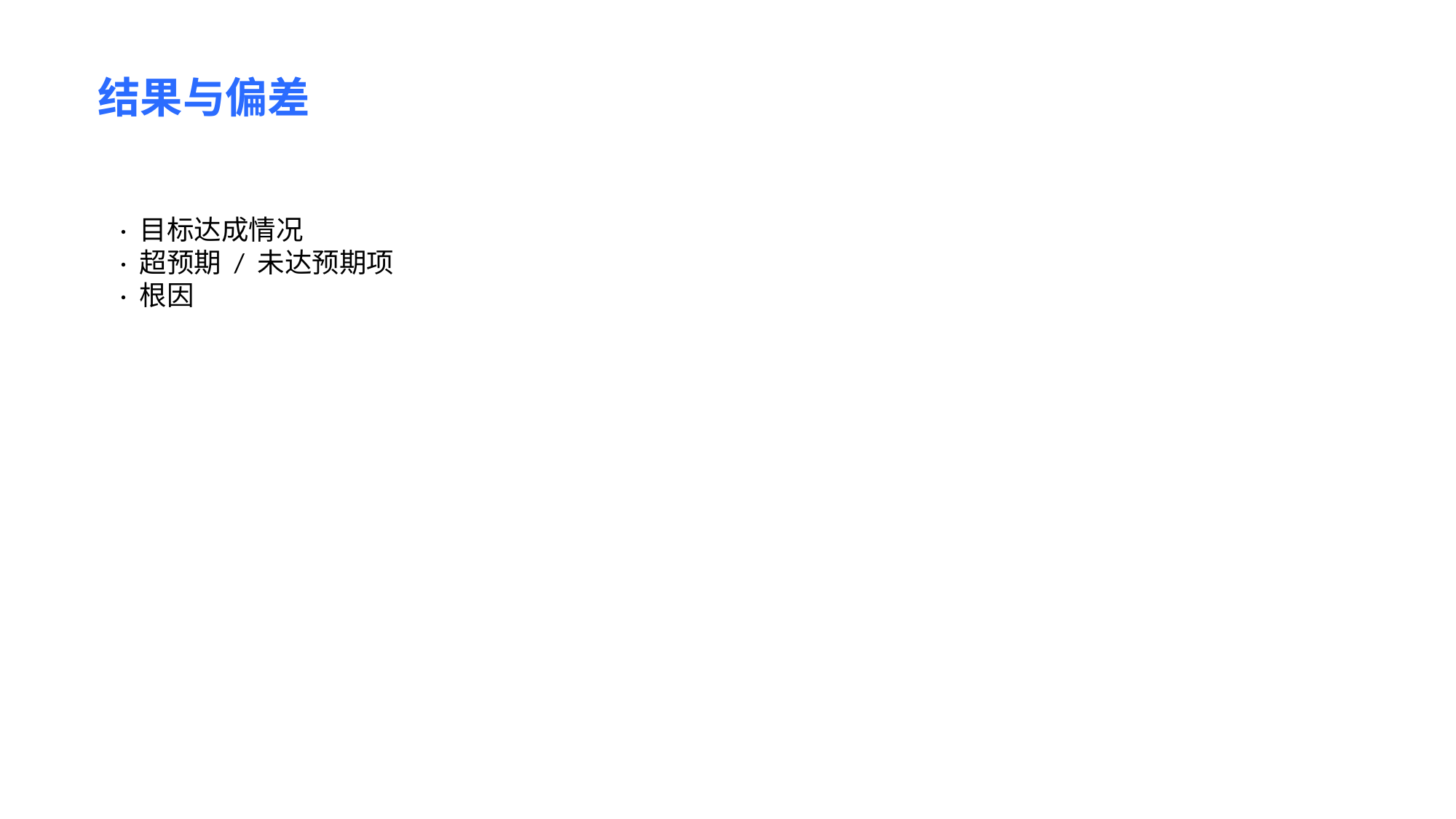

结果与偏差
· 目标达成情况
· 超预期 / 未达预期项
· 根因